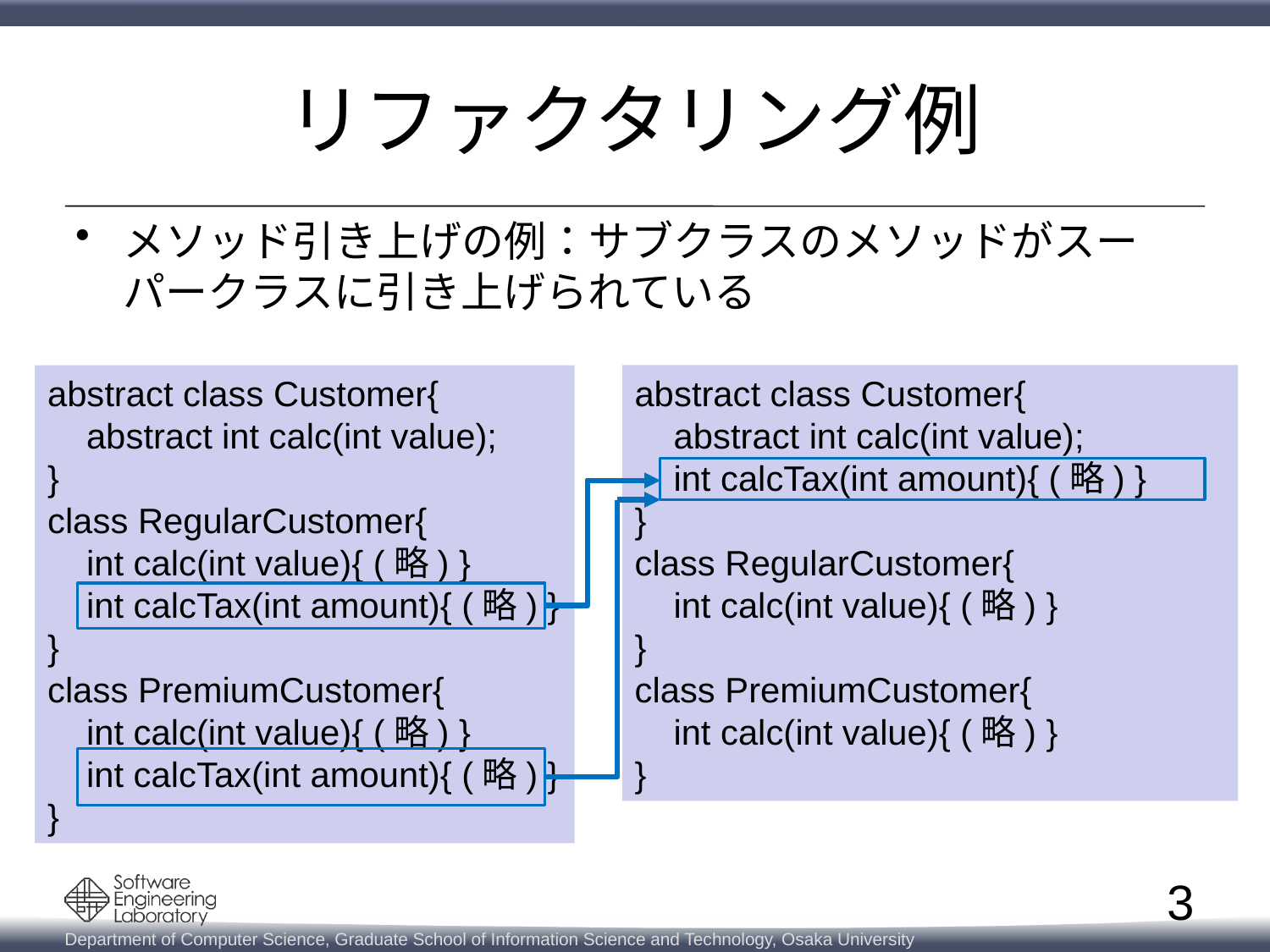

# リファクタリング例
メソッド引き上げの例：サブクラスのメソッドがスーパークラスに引き上げられている

abstract class Customer{
    abstract int calc(int value);
}
class RegularCustomer{
    int calc(int value){ (略) }
    int calcTax(int amount){ (略) }
}
class PremiumCustomer{
    int calc(int value){ (略) }
    int calcTax(int amount){ (略) }
}
abstract class Customer{
    abstract int calc(int value);
    int calcTax(int amount){ (略) }
}
class RegularCustomer{
    int calc(int value){ (略) }
}
class PremiumCustomer{
    int calc(int value){ (略) }
}

3